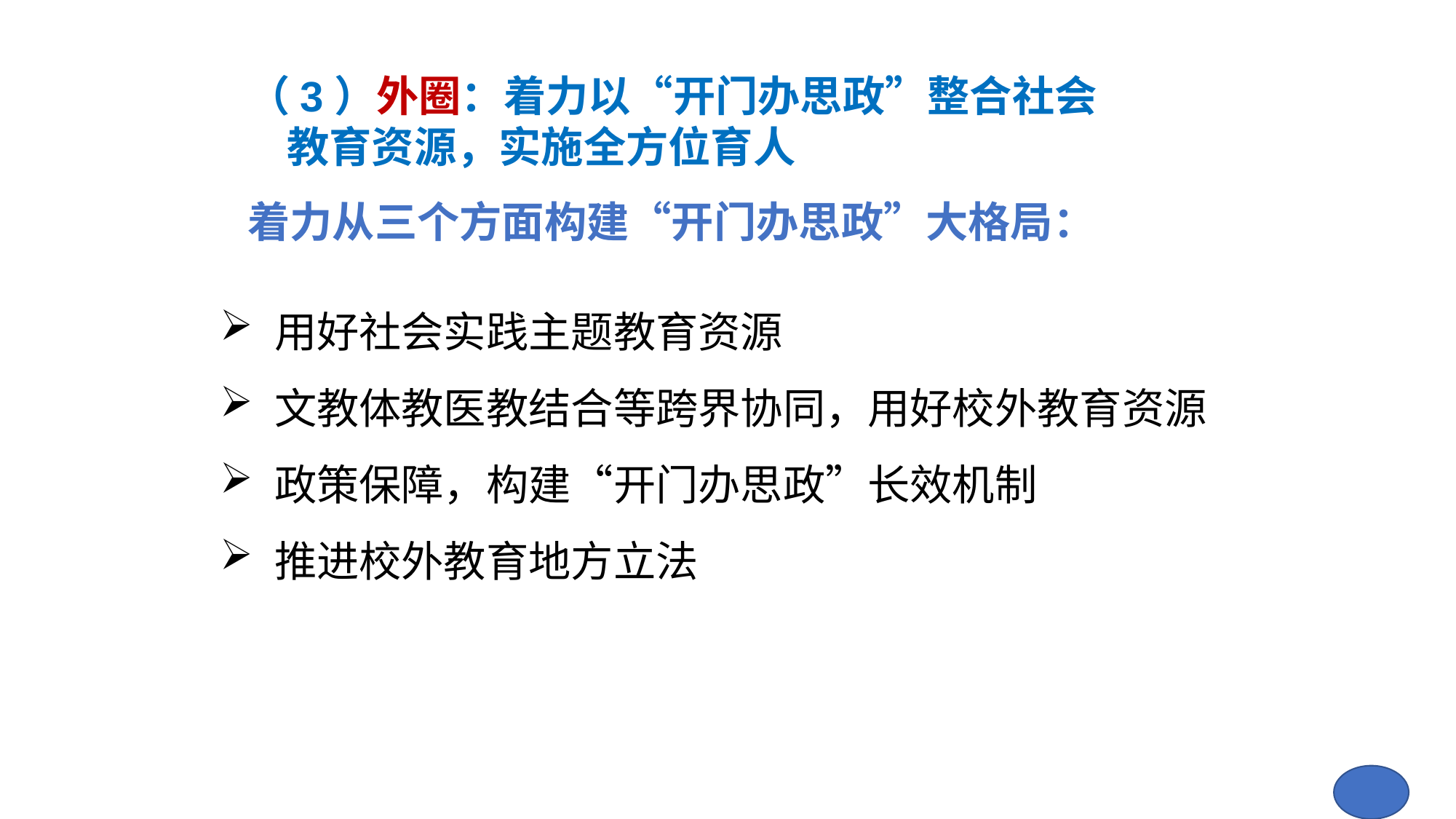

（3）外圈：着力以“开门办思政”整合社会
   教育资源，实施全方位育人
着力从三个方面构建“开门办思政”大格局：
用好社会实践主题教育资源
文教体教医教结合等跨界协同，用好校外教育资源
政策保障，构建“开门办思政”长效机制
推进校外教育地方立法